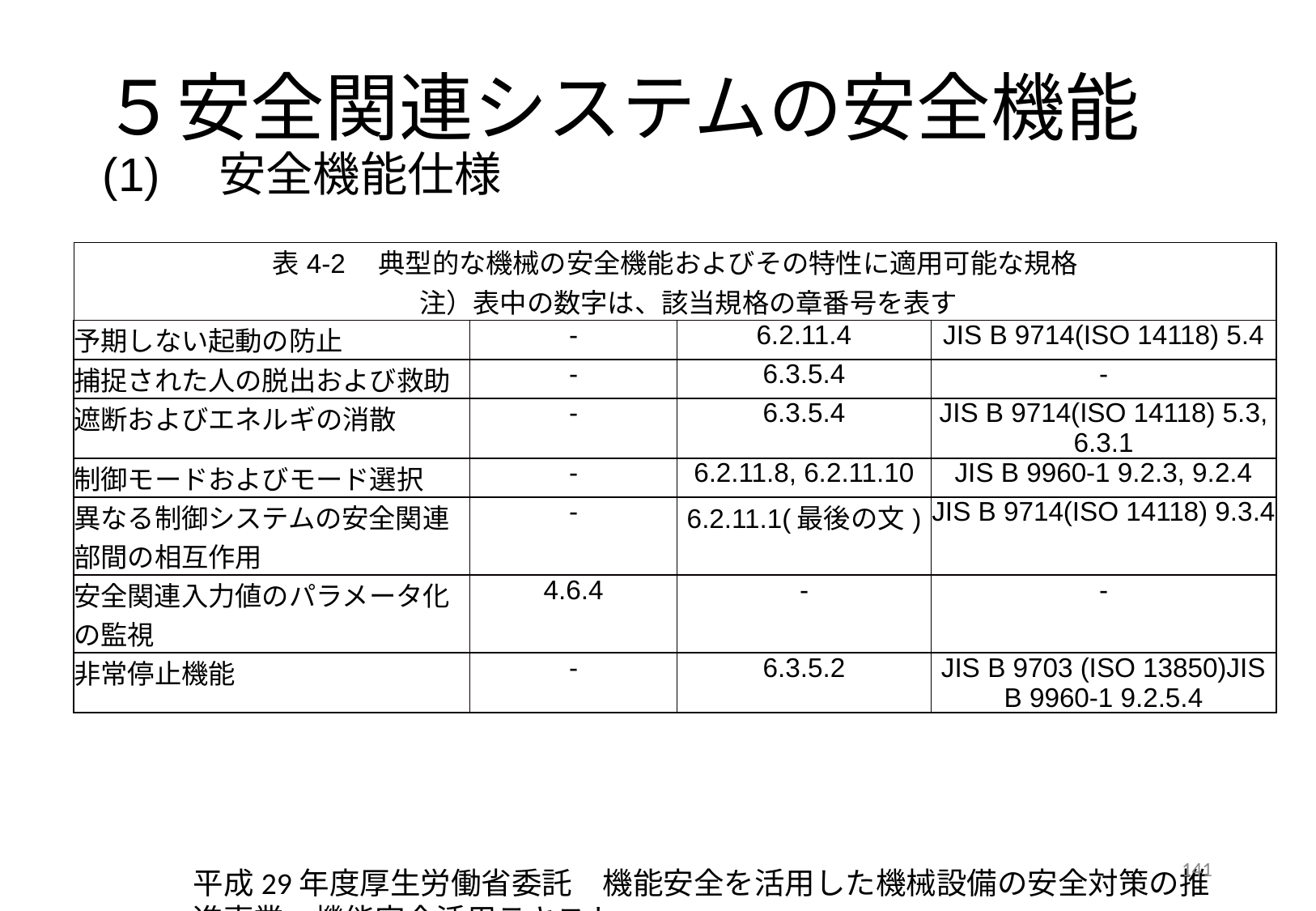

# ５安全関連システムの安全機能 (1)　安全機能仕様
| 表4-2　典型的な機械の安全機能およびその特性に適用可能な規格 　注）表中の数字は、該当規格の章番号を表す |  |  |  |
| --- | --- | --- | --- |
| 予期しない起動の防止 | - | 6.2.11.4 | JIS B 9714(ISO 14118) 5.4 |
| 捕捉された人の脱出および救助 | - | 6.3.5.4 | - |
| 遮断およびエネルギの消散 | - | 6.3.5.4 | JIS B 9714(ISO 14118) 5.3, 6.3.1 |
| 制御モードおよびモード選択 | - | 6.2.11.8, 6.2.11.10 | JIS B 9960-1 9.2.3, 9.2.4 |
| 異なる制御システムの安全関連部間の相互作用 | - | 6.2.11.1(最後の文) | JIS B 9714(ISO 14118) 9.3.4 |
| 安全関連入力値のパラメータ化の監視 | 4.6.4 | - | - |
| 非常停止機能 | - | 6.3.5.2 | JIS B 9703 (ISO 13850)JIS B 9960-1 9.2.5.4 |
141
平成29年度厚生労働省委託　機能安全を活用した機械設備の安全対策の推進事業　機能安全活用テキスト